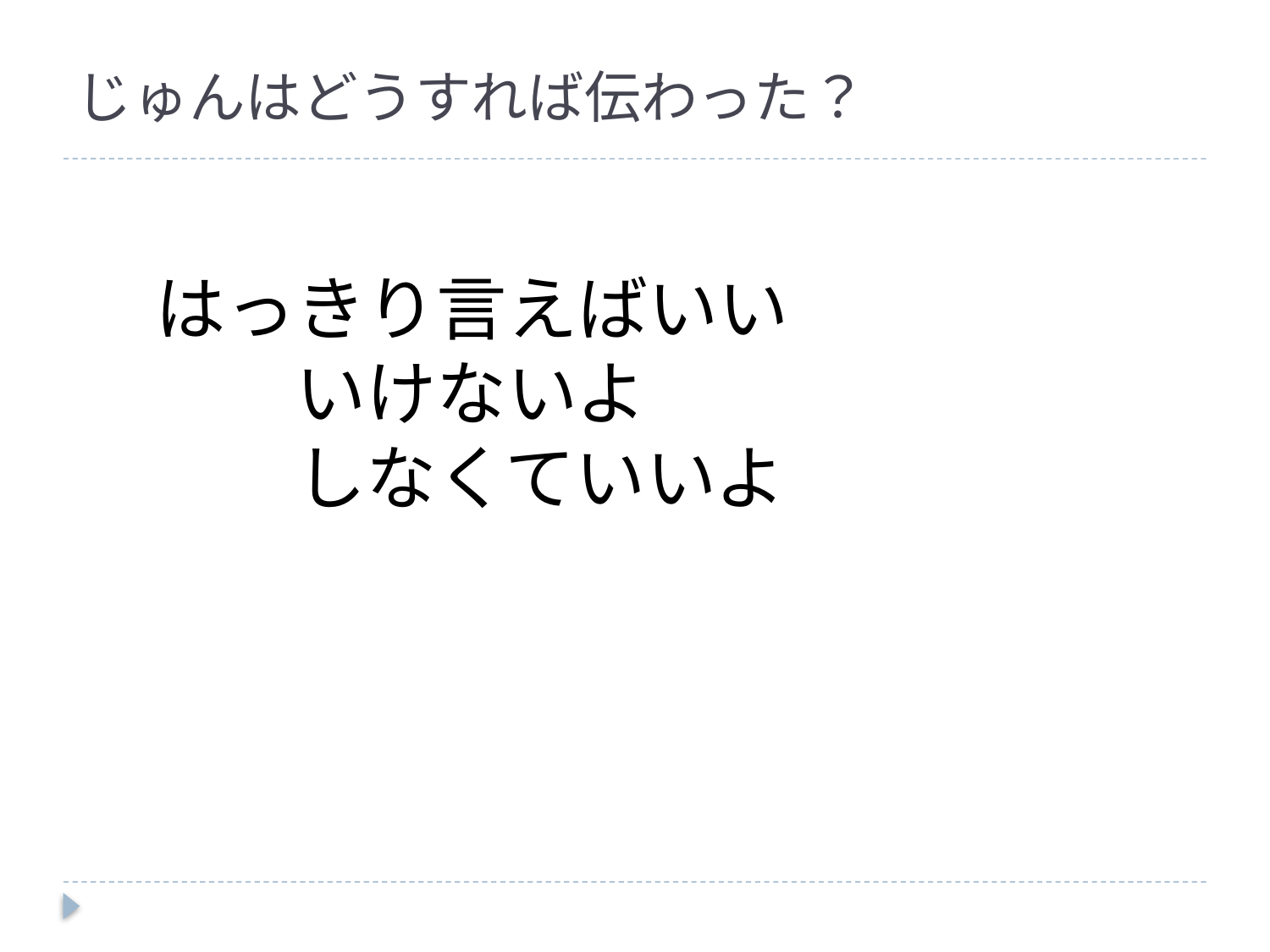

# じゅんはどうすれば伝わった？
はっきり言えばいい
　　いけないよ
　　しなくていいよ